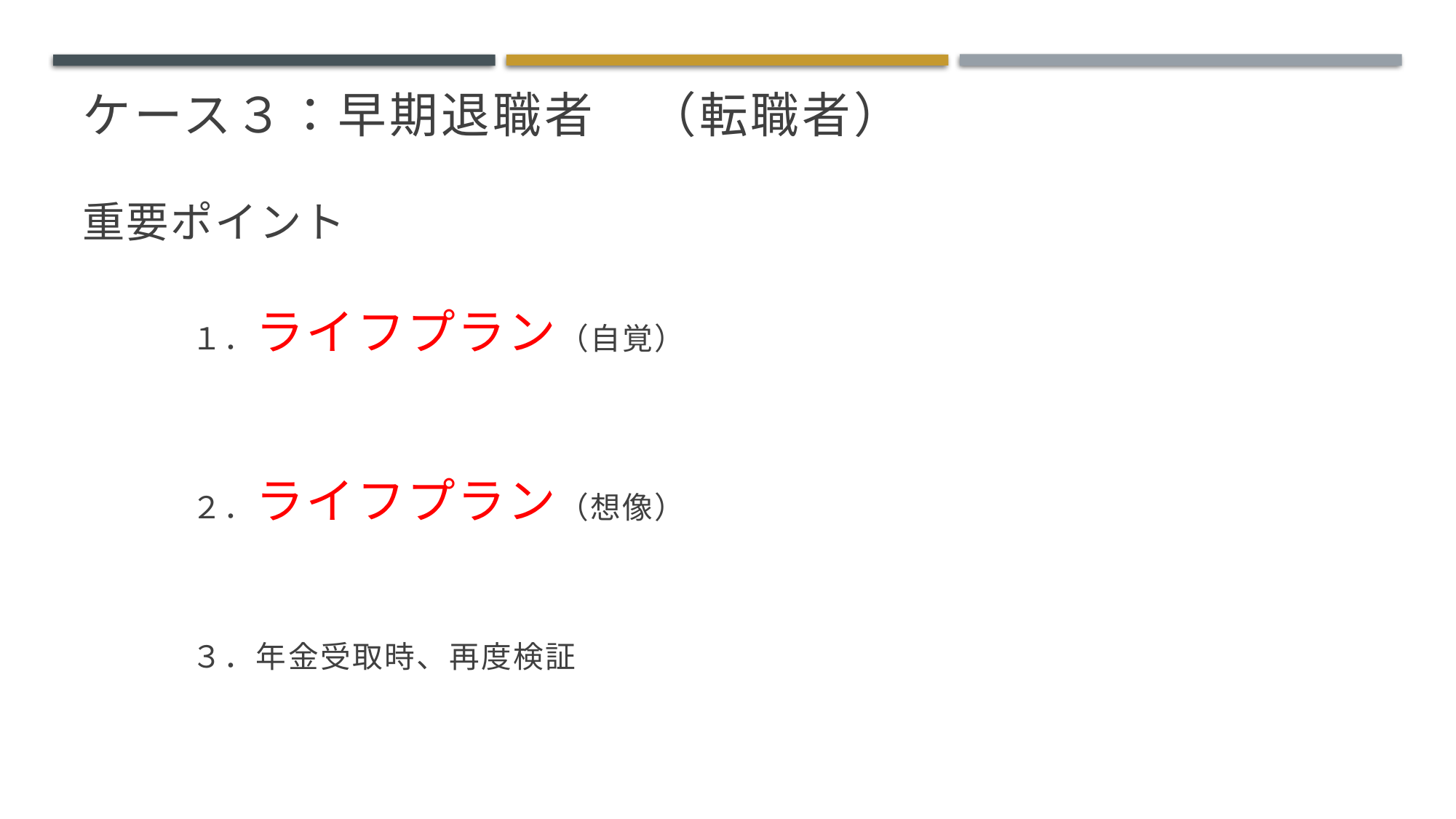

# ケース３：早期退職者　（転職者）
重要ポイント
	１．ライフプラン（自覚）
	２．ライフプラン（想像）
	３．年金受取時、再度検証